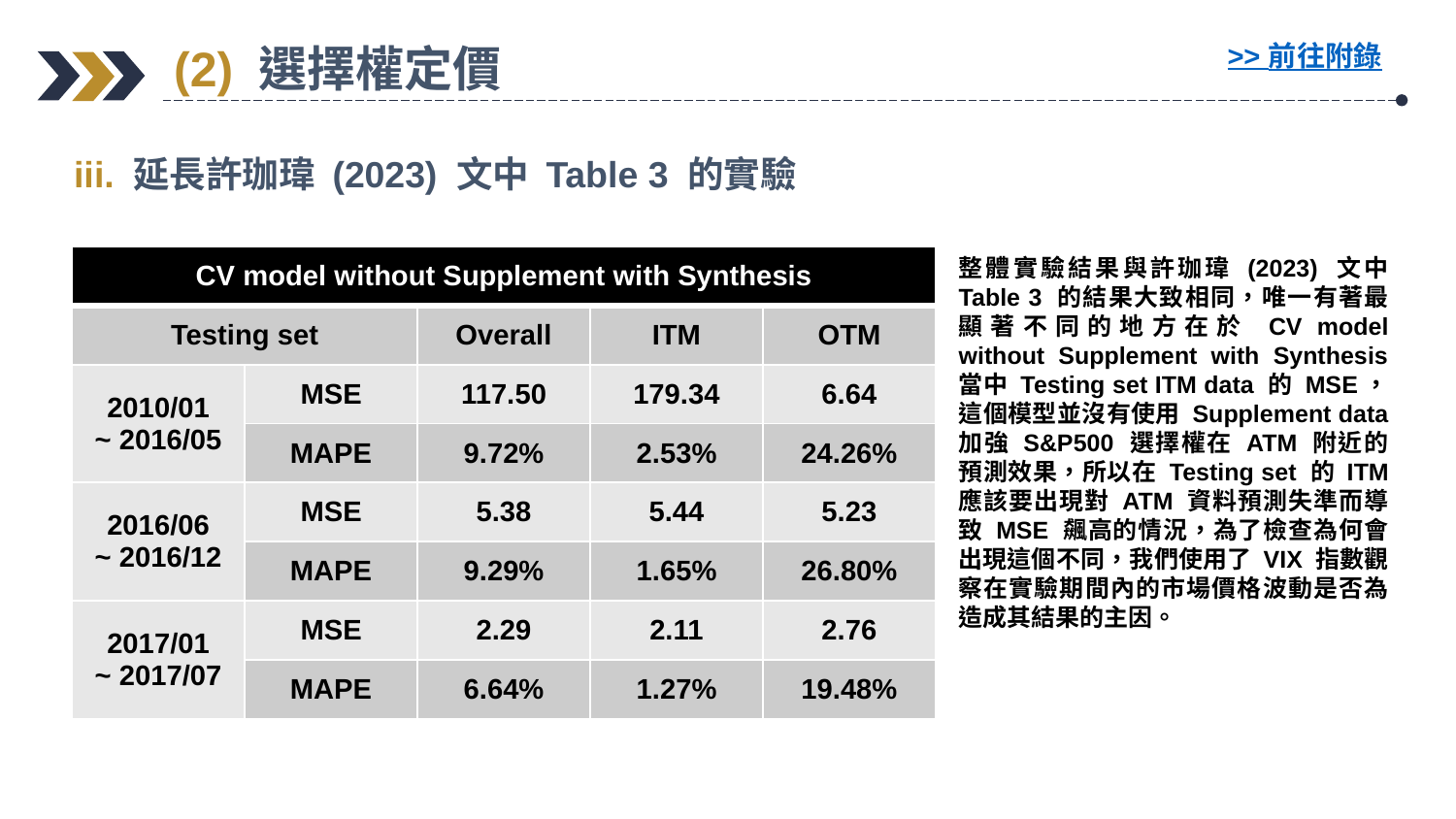

(2) 選擇權定價

>> 前往附錄
iii. 延長許珈瑋 (2023) 文中 Table 3 的實驗
整體實驗結果與許珈瑋 (2023) 文中 Table 3 的結果大致相同，唯一有著最顯著不同的地方在於 CV model without Supplement with Synthesis 當中 Testing set ITM data 的 MSE，這個模型並沒有使用 Supplement data 加強 S&P500 選擇權在 ATM 附近的預測效果，所以在 Testing set 的 ITM 應該要出現對 ATM 資料預測失準而導致 MSE 飆高的情況，為了檢查為何會出現這個不同，我們使用了 VIX 指數觀察在實驗期間內的市場價格波動是否為造成其結果的主因。
| CV model without Supplement with Synthesis |  |  |  |  |
| --- | --- | --- | --- | --- |
| Testing set |  | Overall | ITM | OTM |
| 2010/01 ~ 2016/05 | MSE | 117.50 | 179.34 | 6.64 |
|  | MAPE | 9.72% | 2.53% | 24.26% |
| 2016/06 ~ 2016/12 | MSE | 5.38 | 5.44 | 5.23 |
|  | MAPE | 9.29% | 1.65% | 26.80% |
| 2017/01 ~ 2017/07 | MSE | 2.29 | 2.11 | 2.76 |
|  | MAPE | 6.64% | 1.27% | 19.48% |